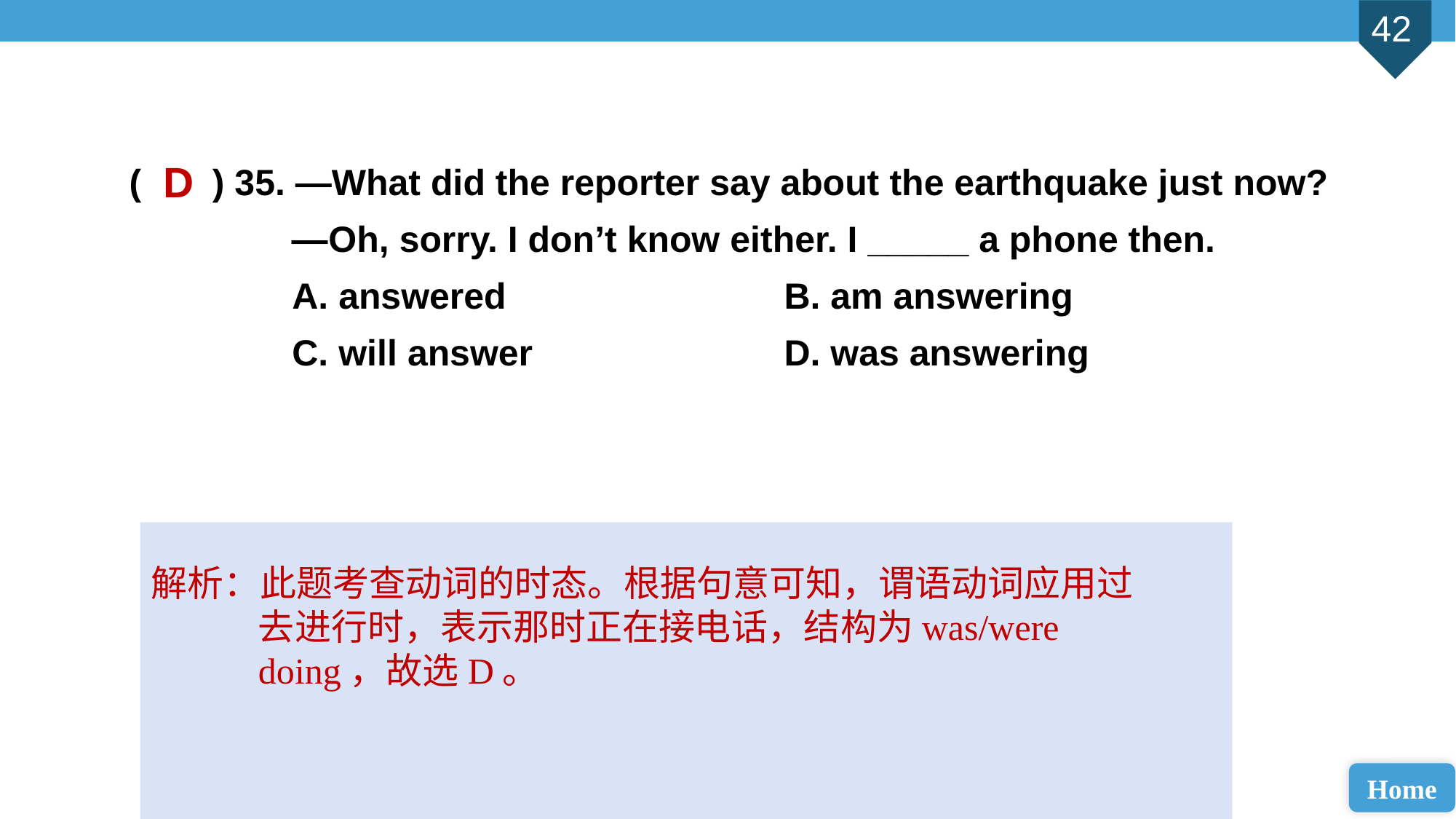

(       ) 35. —What did the reporter say about the earthquake just now?
                —Oh, sorry. I don’t know either. I _____ a phone then.
                A. answered 			B. am answering
                C. will answer 			D. was answering
D

解析：此题考查动词的时态。根据句意可知，谓语动词应用过去进行时，表示那时正在接电话，结构为was/were doing，故选D。